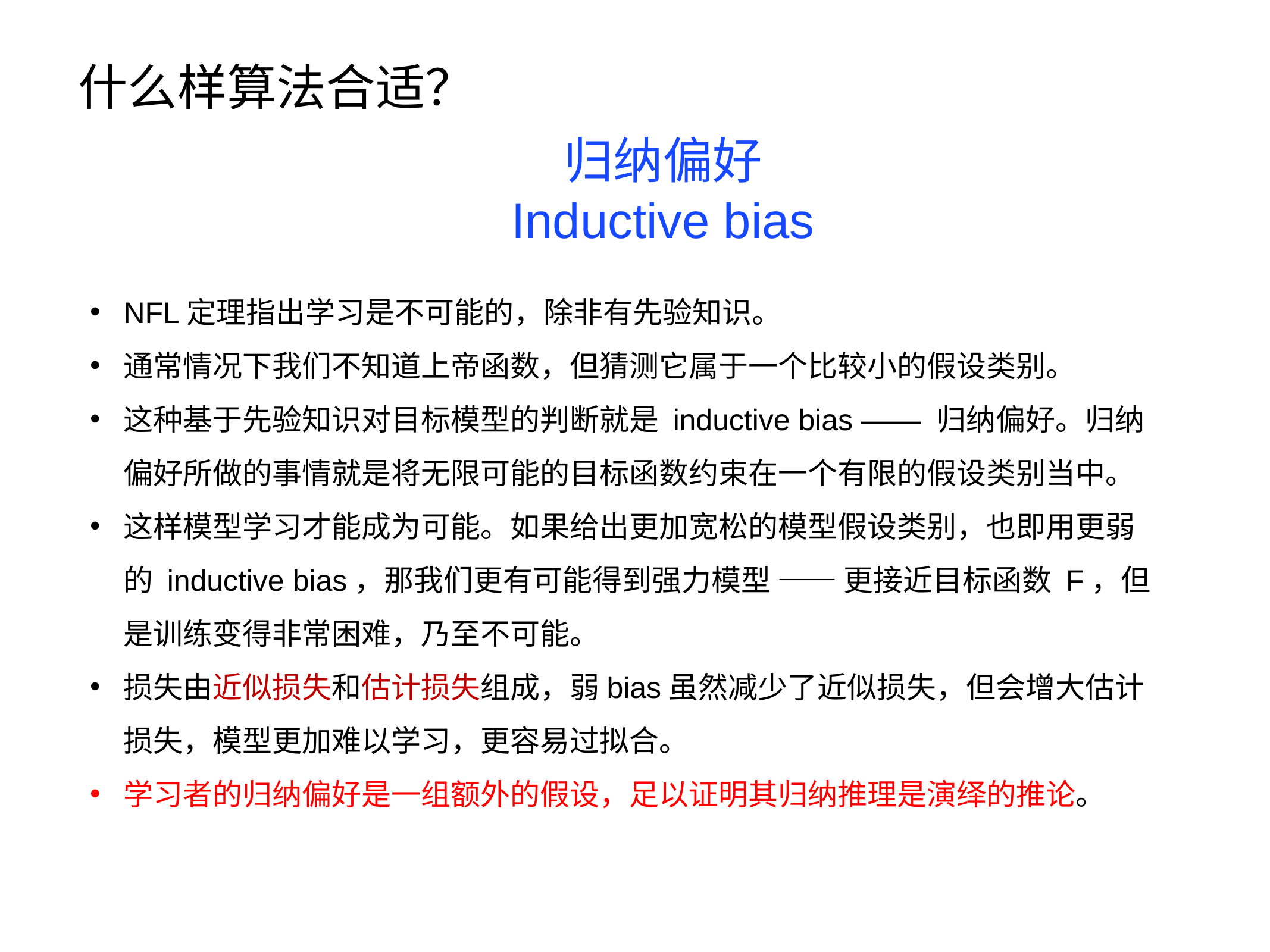

什么样算法合适？
归纳偏好
Inductive bias
NFL定理指出学习是不可能的，除非有先验知识。
通常情况下我们不知道上帝函数，但猜测它属于一个比较小的假设类别。
这种基于先验知识对目标模型的判断就是 inductive bias —— 归纳偏好。归纳偏好所做的事情就是将无限可能的目标函数约束在一个有限的假设类别当中。
这样模型学习才能成为可能。如果给出更加宽松的模型假设类别，也即用更弱的 inductive bias，那我们更有可能得到强力模型 —— 更接近目标函数 F，但是训练变得非常困难，乃至不可能。
损失由近似损失和估计损失组成，弱bias虽然减少了近似损失，但会增大估计损失，模型更加难以学习，更容易过拟合。
学习者的归纳偏好是一组额外的假设，足以证明其归纳推理是演绎的推论。